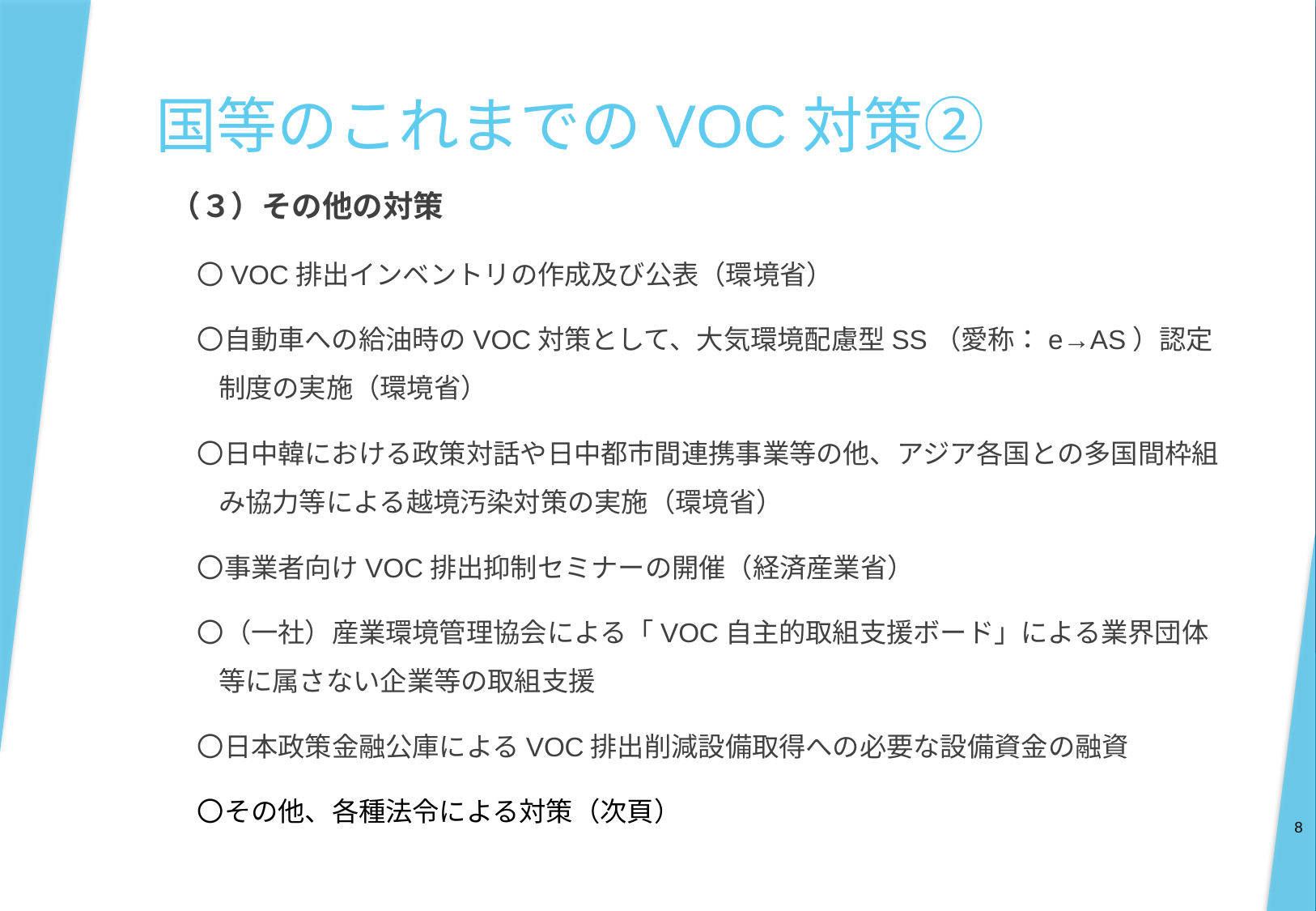

# 国等のこれまでのVOC対策②

（３）その他の対策
　〇VOC排出インベントリの作成及び公表（環境省）
　〇自動車への給油時のVOC対策として、大気環境配慮型SS（愛称：e→AS）認定制度の実施（環境省）
　〇日中韓における政策対話や日中都市間連携事業等の他、アジア各国との多国間枠組み協力等による越境汚染対策の実施（環境省）
　〇事業者向けVOC排出抑制セミナーの開催（経済産業省）
　〇（一社）産業環境管理協会による「VOC自主的取組支援ボード」による業界団体等に属さない企業等の取組支援
　〇日本政策金融公庫によるVOC排出削減設備取得への必要な設備資金の融資
　〇その他、各種法令による対策（次頁）

8